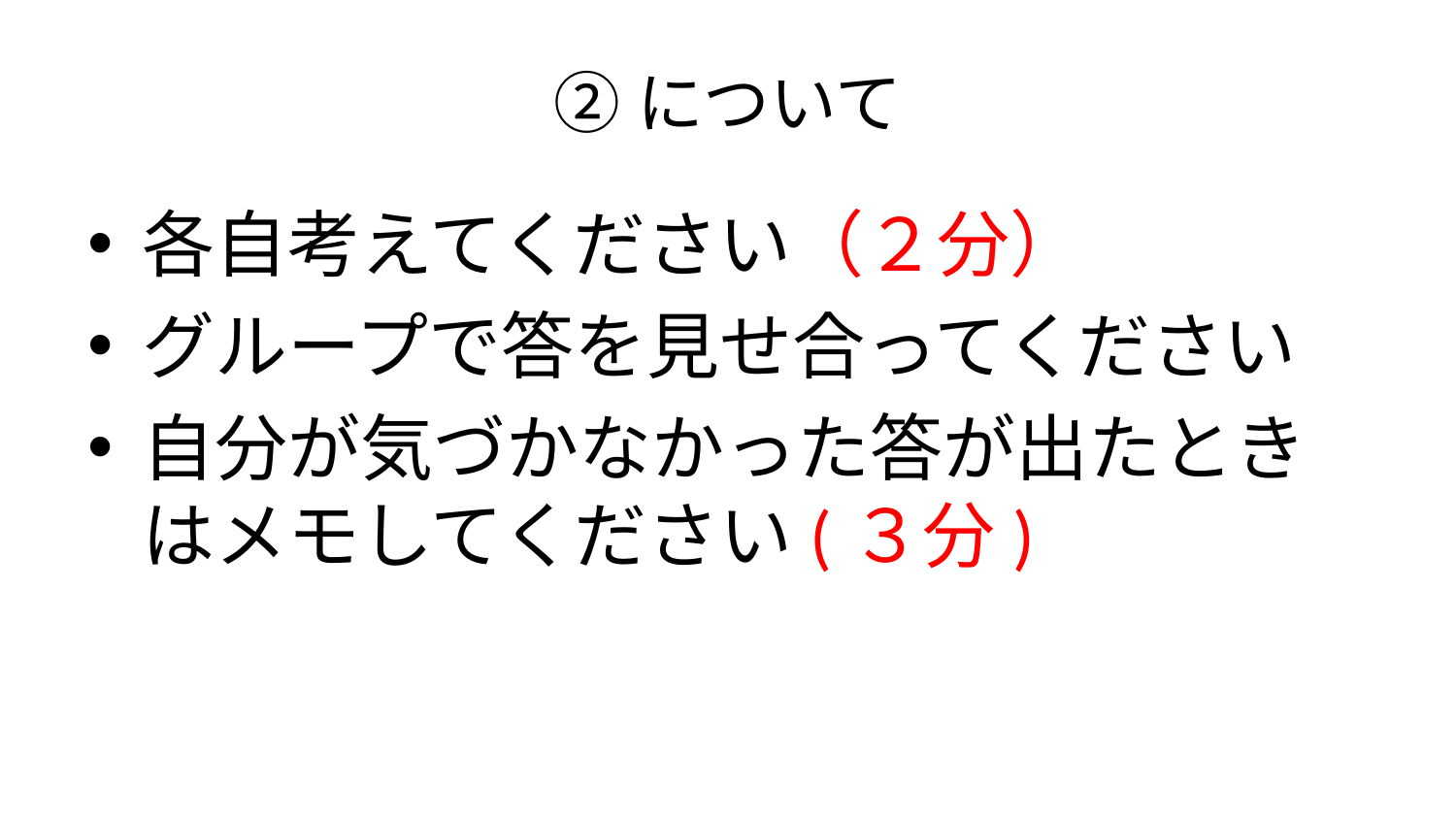

# ②について
各自考えてください（２分）
グループで答を見せ合ってください
自分が気づかなかった答が出たときはメモしてください(３分)